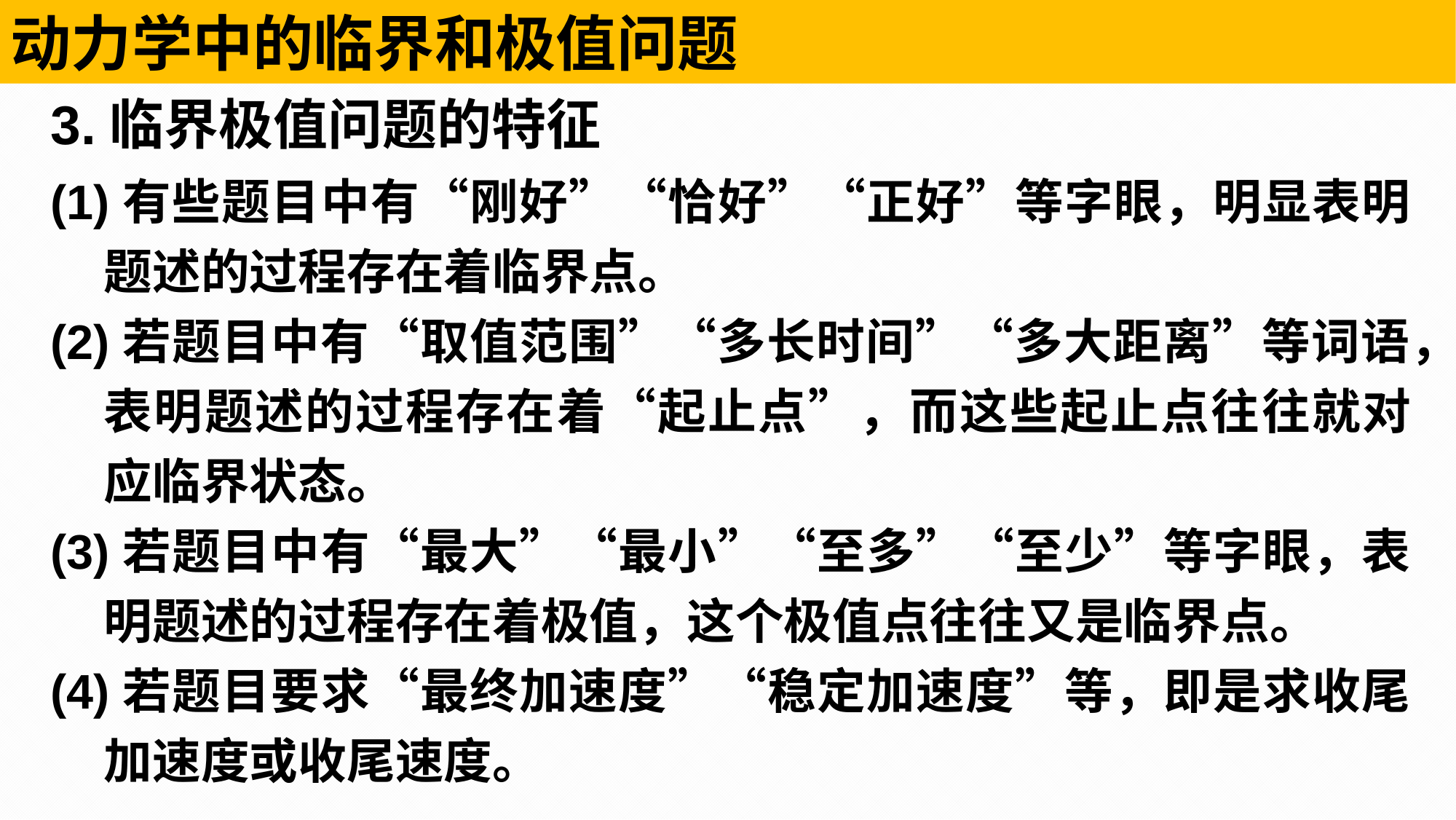

动力学中的临界和极值问题
3.临界极值问题的特征
(1)有些题目中有“刚好”“恰好”“正好”等字眼，明显表明题述的过程存在着临界点。
(2)若题目中有“取值范围”“多长时间”“多大距离”等词语，表明题述的过程存在着“起止点”，而这些起止点往往就对应临界状态。
(3)若题目中有“最大”“最小”“至多”“至少”等字眼，表明题述的过程存在着极值，这个极值点往往又是临界点。
(4)若题目要求“最终加速度”“稳定加速度”等，即是求收尾加速度或收尾速度。